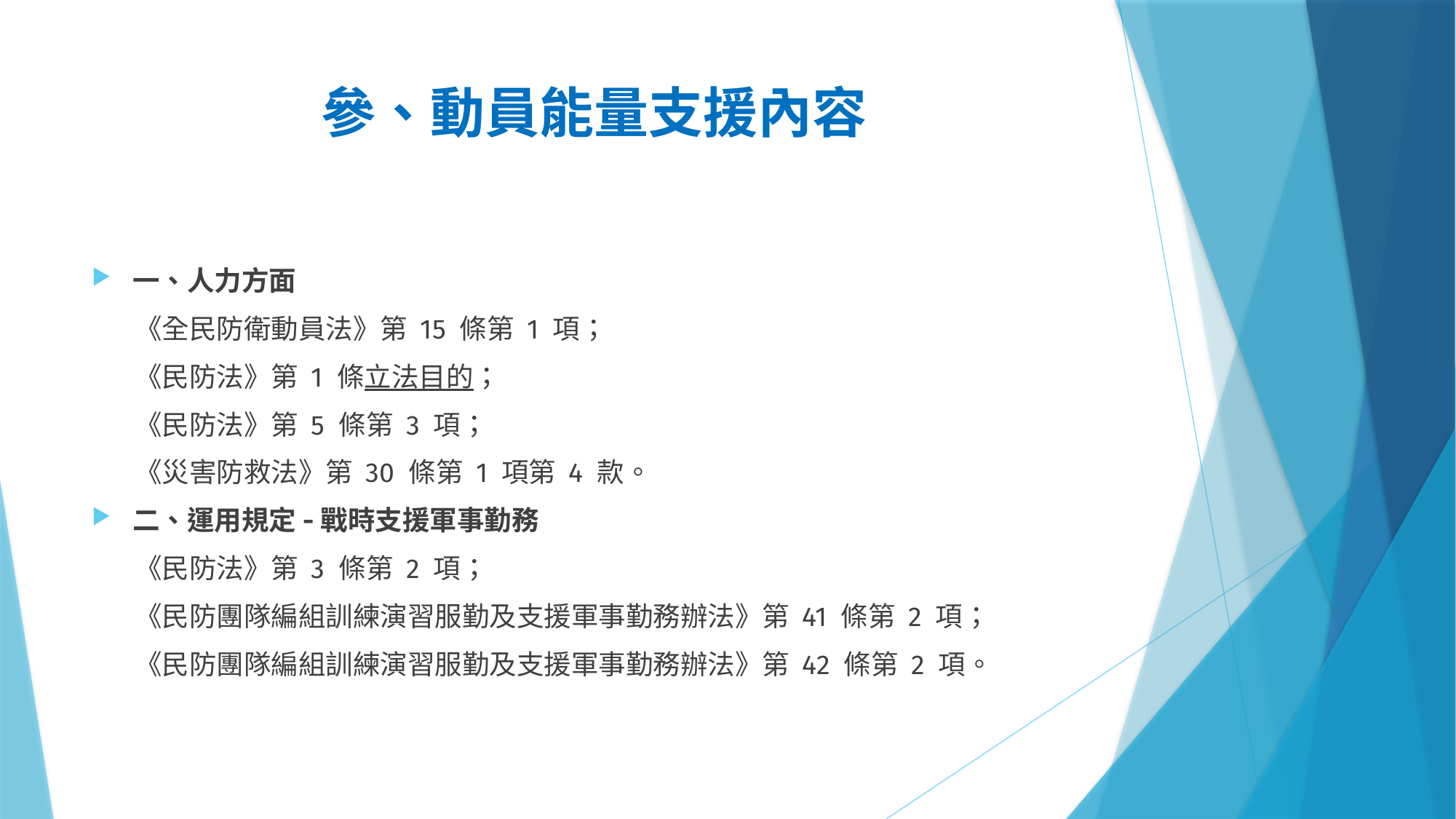

# 參、動員能量支援內容
一、人力方面
《全民防衛動員法》第 15 條第 1 項；
《民防法》第 1 條立法目的；
《民防法》第 5 條第 3 項；
《災害防救法》第 30 條第 1 項第 4 款。
二、運用規定-戰時支援軍事勤務
《民防法》第 3 條第 2 項；
《民防團隊編組訓練演習服勤及支援軍事勤務辦法》第 41 條第 2 項；
《民防團隊編組訓練演習服勤及支援軍事勤務辦法》第 42 條第 2 項。